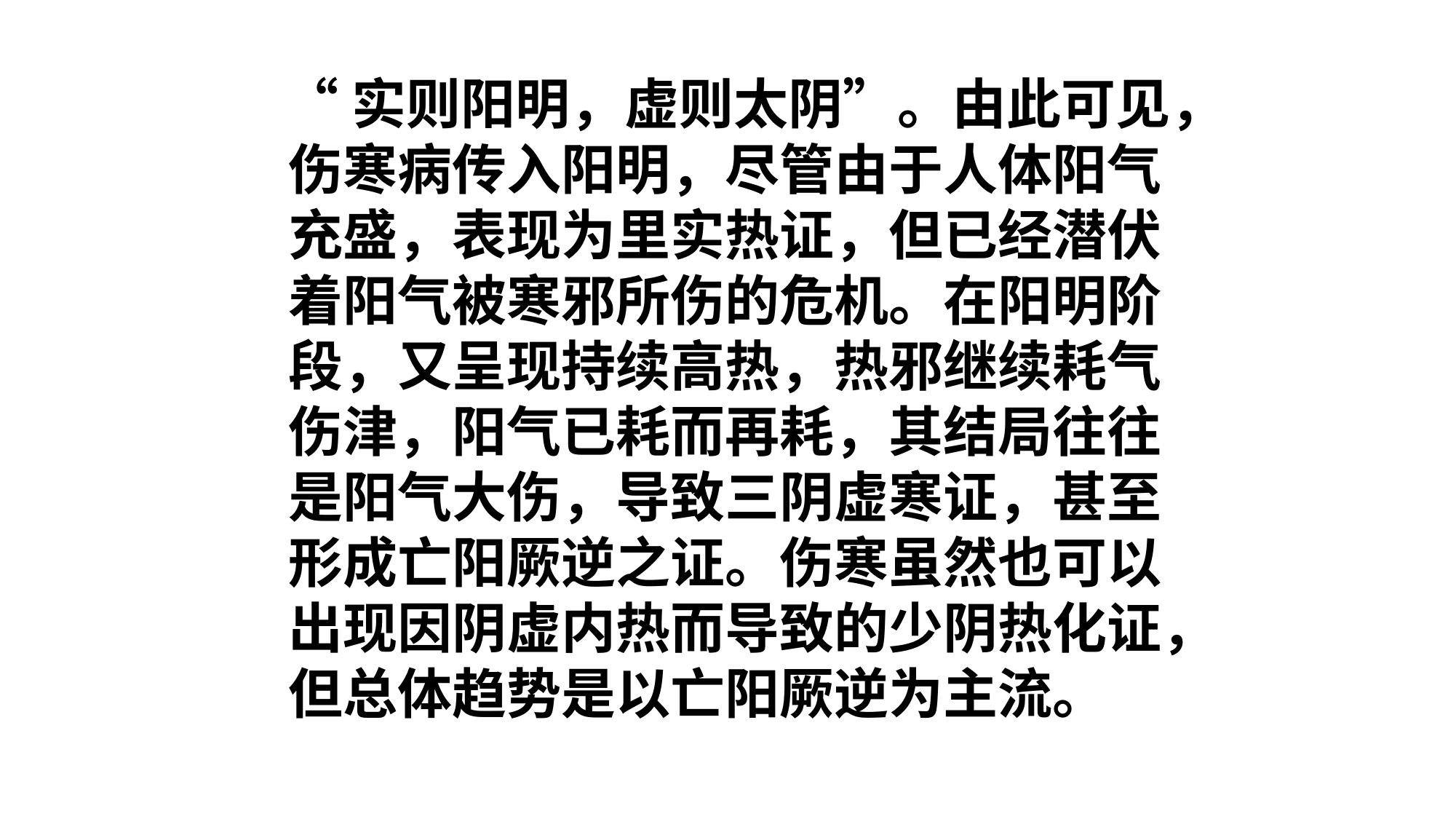

“实则阳明，虚则太阴”。由此可见，伤寒病传入阳明，尽管由于人体阳气充盛，表现为里实热证，但已经潜伏着阳气被寒邪所伤的危机。在阳明阶段，又呈现持续高热，热邪继续耗气伤津，阳气已耗而再耗，其结局往往是阳气大伤，导致三阴虚寒证，甚至形成亡阳厥逆之证。伤寒虽然也可以出现因阴虚内热而导致的少阴热化证，但总体趋势是以亡阳厥逆为主流。